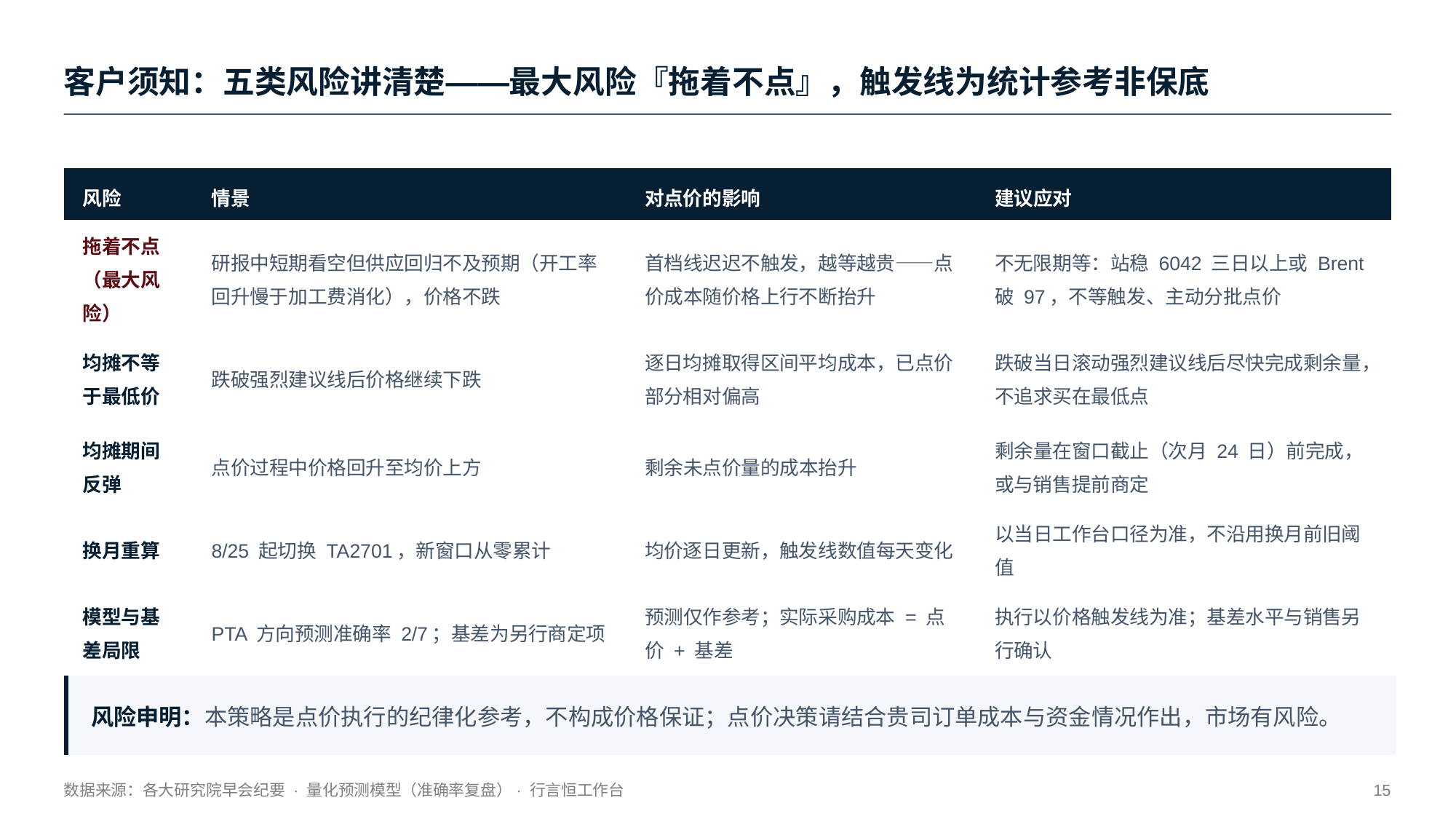

客户须知：五类风险讲清楚——最大风险『拖着不点』，触发线为统计参考非保底

| 风险 | 情景 | 对点价的影响 | 建议应对 |
| --- | --- | --- | --- |
| 拖着不点（最大风险） | 研报中短期看空但供应回归不及预期（开工率回升慢于加工费消化），价格不跌 | 首档线迟迟不触发，越等越贵——点价成本随价格上行不断抬升 | 不无限期等：站稳 6042 三日以上或 Brent 破 97，不等触发、主动分批点价 |
| 均摊不等于最低价 | 跌破强烈建议线后价格继续下跌 | 逐日均摊取得区间平均成本，已点价部分相对偏高 | 跌破当日滚动强烈建议线后尽快完成剩余量，不追求买在最低点 |
| 均摊期间反弹 | 点价过程中价格回升至均价上方 | 剩余未点价量的成本抬升 | 剩余量在窗口截止（次月 24 日）前完成，或与销售提前商定 |
| 换月重算 | 8/25 起切换 TA2701，新窗口从零累计 | 均价逐日更新，触发线数值每天变化 | 以当日工作台口径为准，不沿用换月前旧阈值 |
| 模型与基差局限 | PTA 方向预测准确率 2/7；基差为另行商定项 | 预测仅作参考；实际采购成本 = 点价 + 基差 | 执行以价格触发线为准；基差水平与销售另行确认 |

风险申明：本策略是点价执行的纪律化参考，不构成价格保证；点价决策请结合贵司订单成本与资金情况作出，市场有风险。
数据来源：各大研究院早会纪要 · 量化预测模型（准确率复盘）· 行言恒工作台
15